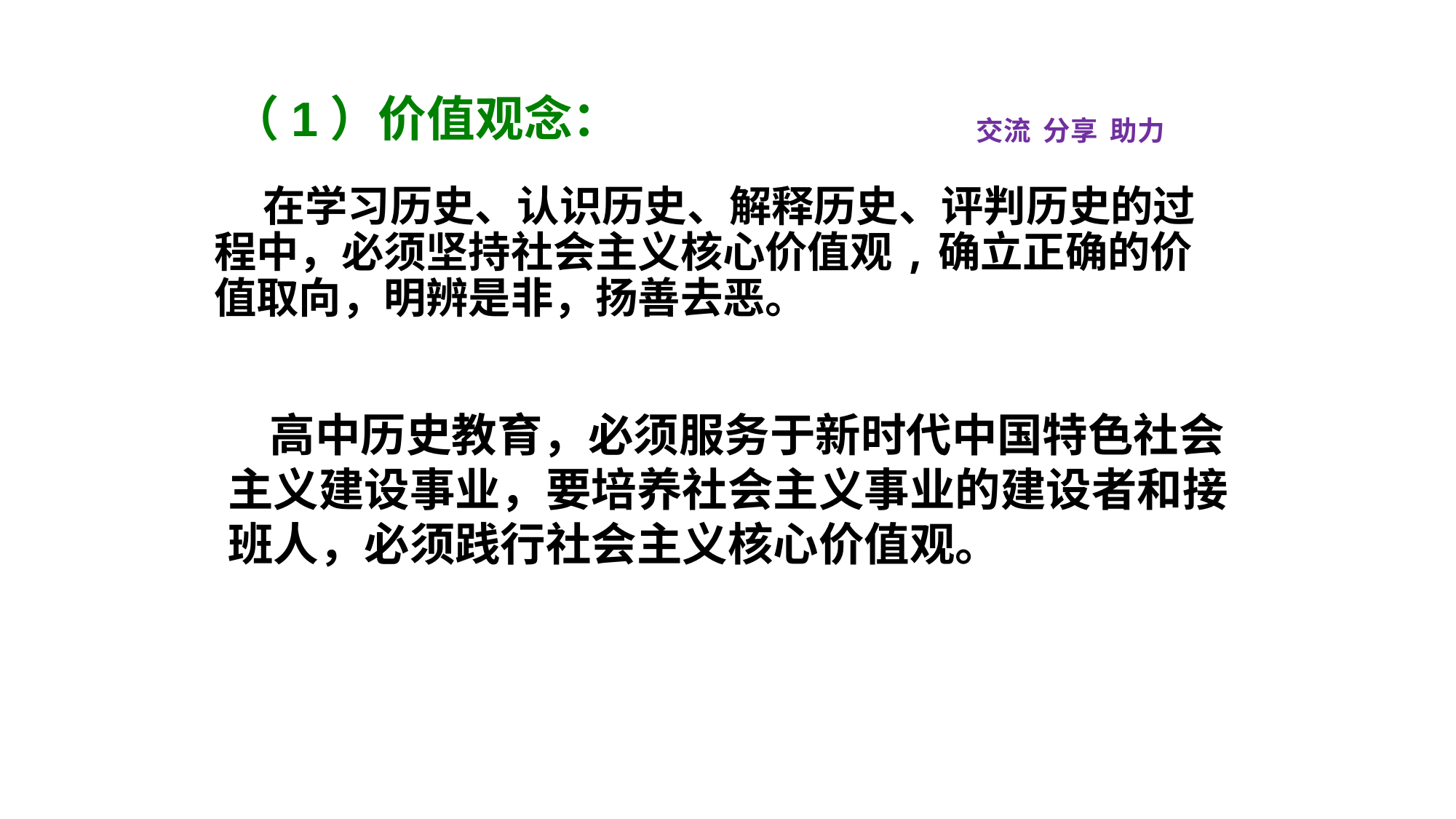

（1）价值观念：
交流  分享  助力
    在学习历史、认识历史、解释历史、评判历史的过程中，必须坚持社会主义核心价值观,确立正确的价值取向，明辨是非，扬善去恶。
   高中历史教育，必须服务于新时代中国特色社会主义建设事业，要培养社会主义事业的建设者和接班人，必须践行社会主义核心价值观。